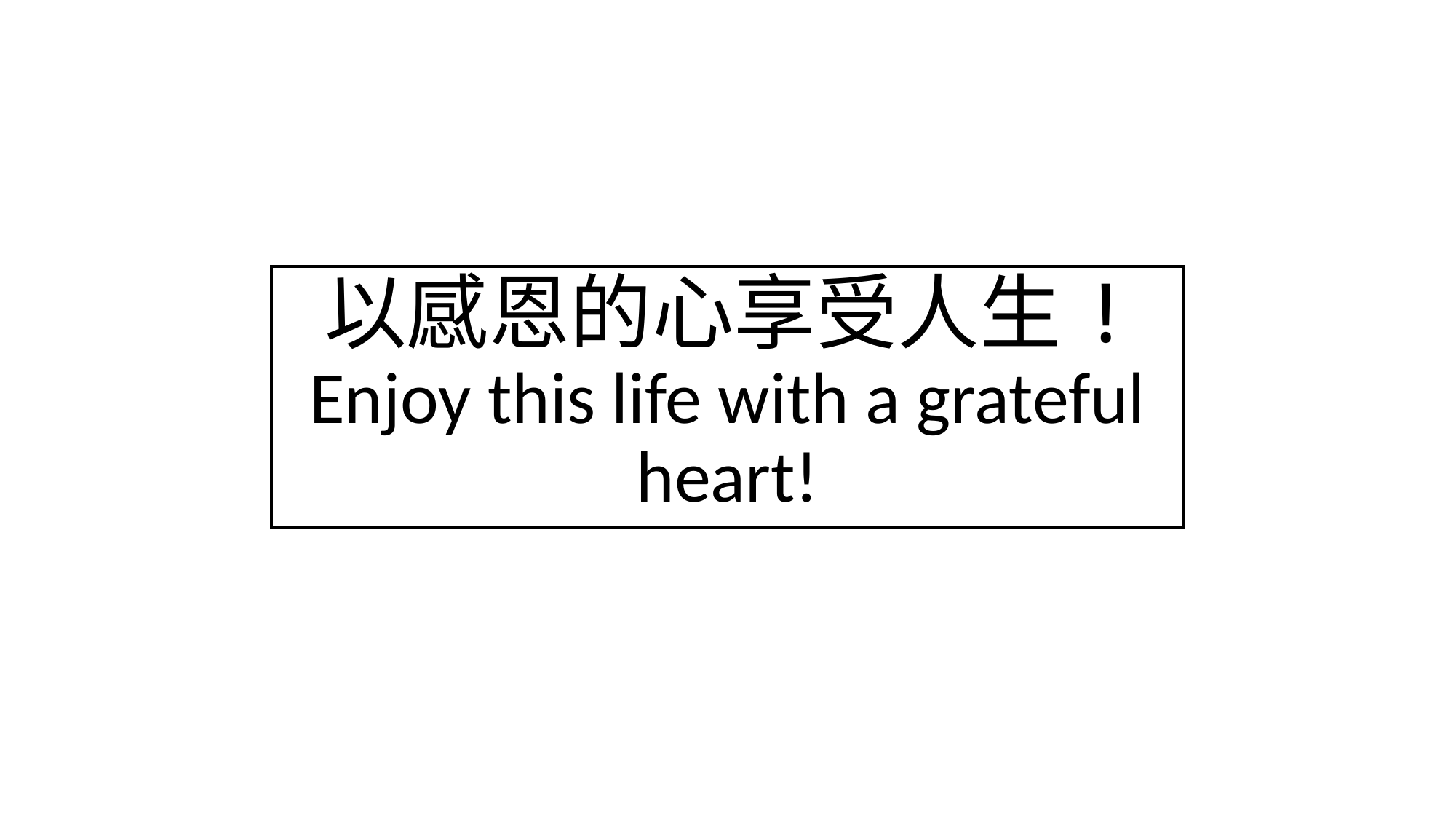

以感恩的心享受人生!
Enjoy this life with a grateful heart!